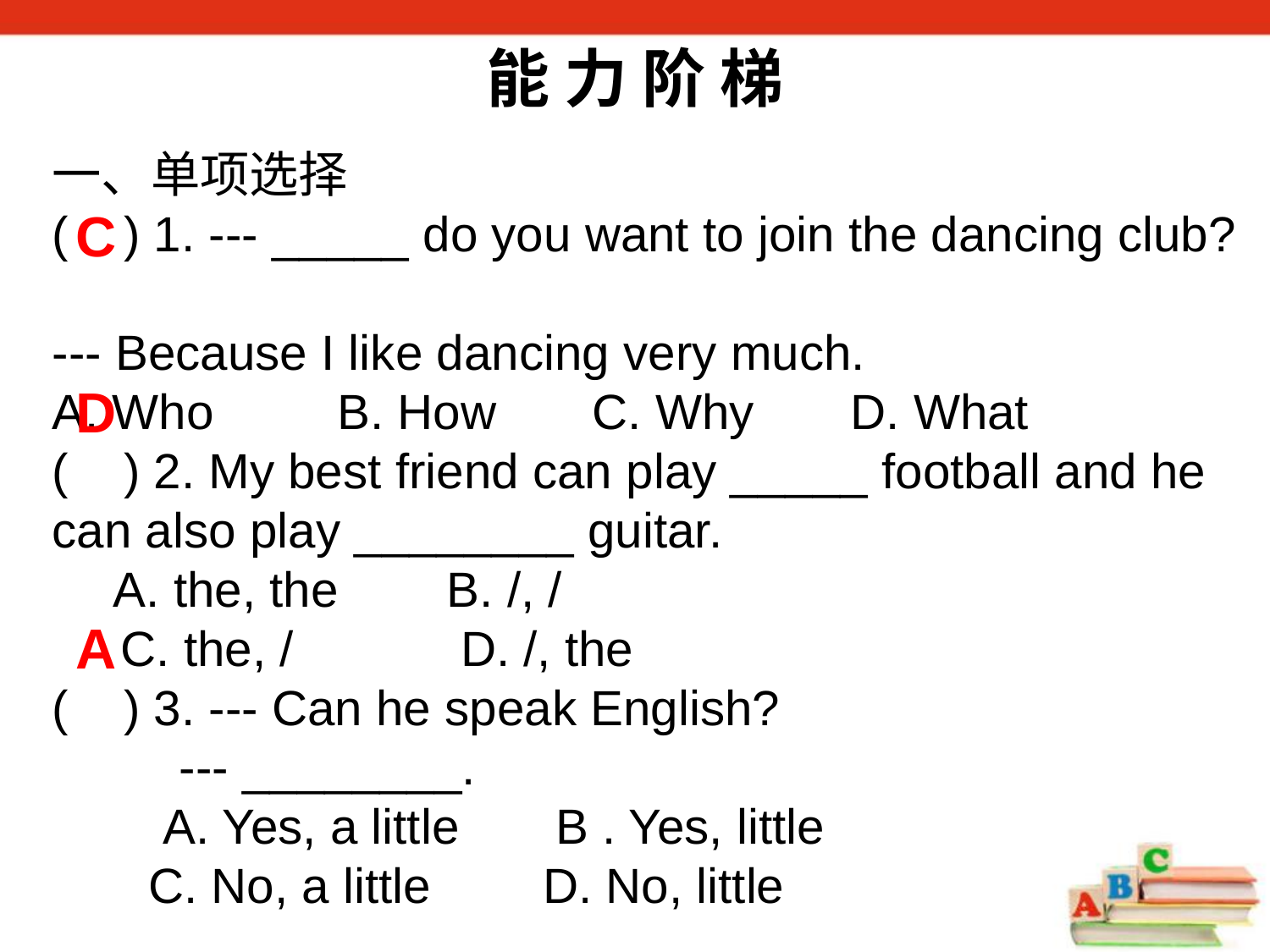

能 力 阶 梯
一、单项选择
(    ) 1. --- _____ do you want to join the dancing club?
--- Because I like dancing very much.
A. Who         B. How       C. Why       D. What
(    ) 2. My best friend can play _____ football and he can also play ________ guitar.
　A. the, the	 B. /, /
     C. the, /		  D. /, the
(    ) 3. --- Can he speak English?   				--- ________.
　　A. Yes, a little       B . Yes, little
       C. No, a little	        D. No, little
C
D
A